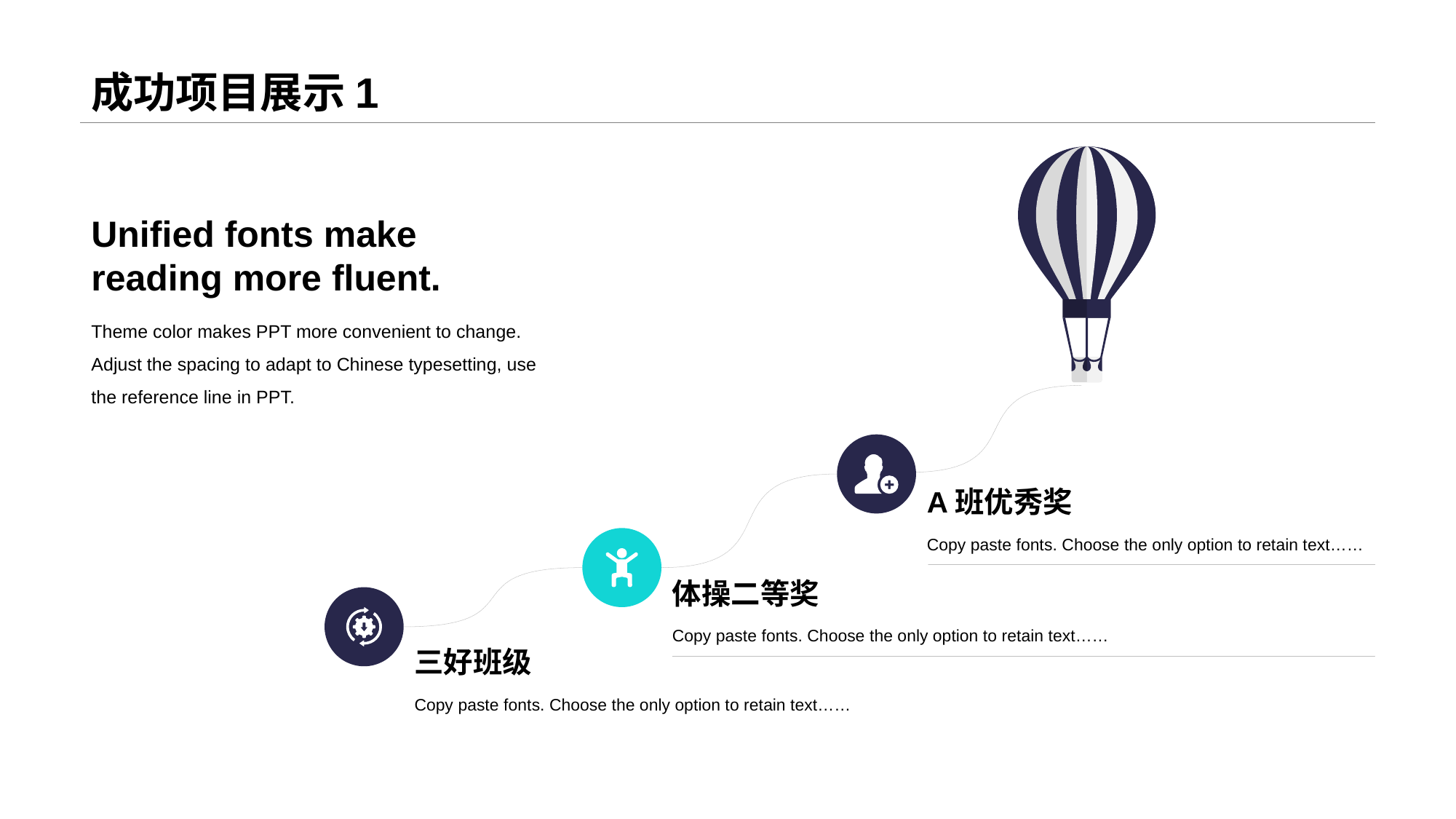

# 成功项目展示1

Unified fonts make
reading more fluent.

Theme color makes PPT more convenient to change.
Adjust the spacing to adapt to Chinese typesetting, use the reference line in PPT.

A班优秀奖
Copy paste fonts. Choose the only option to retain text……

体操二等奖

Copy paste fonts. Choose the only option to retain text……
三好班级
Copy paste fonts. Choose the only option to retain text……